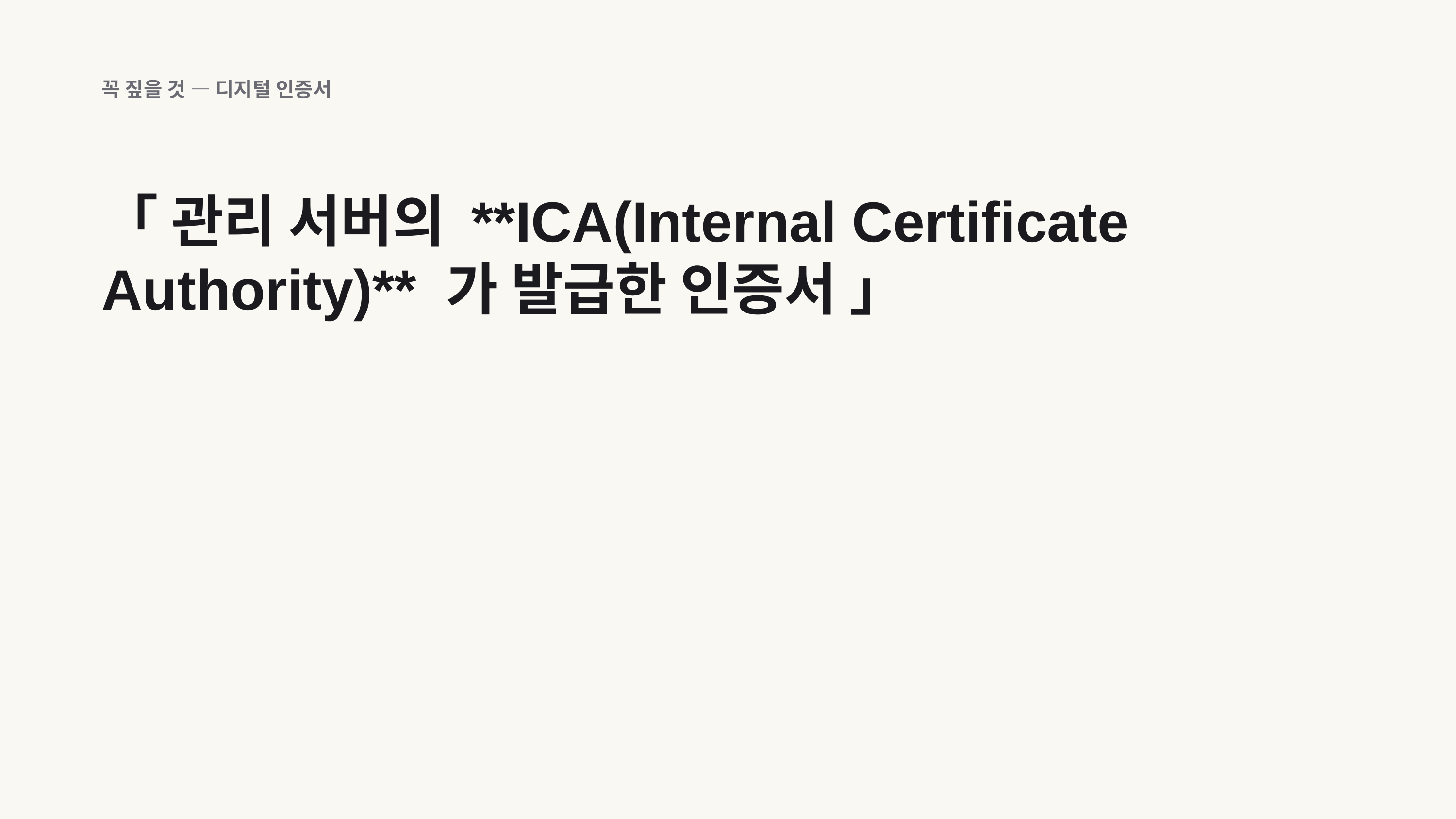

꼭 짚을 것 — 디지털 인증서
「 관리 서버의 **ICA(Internal Certificate Authority)** 가 발급한 인증서 」